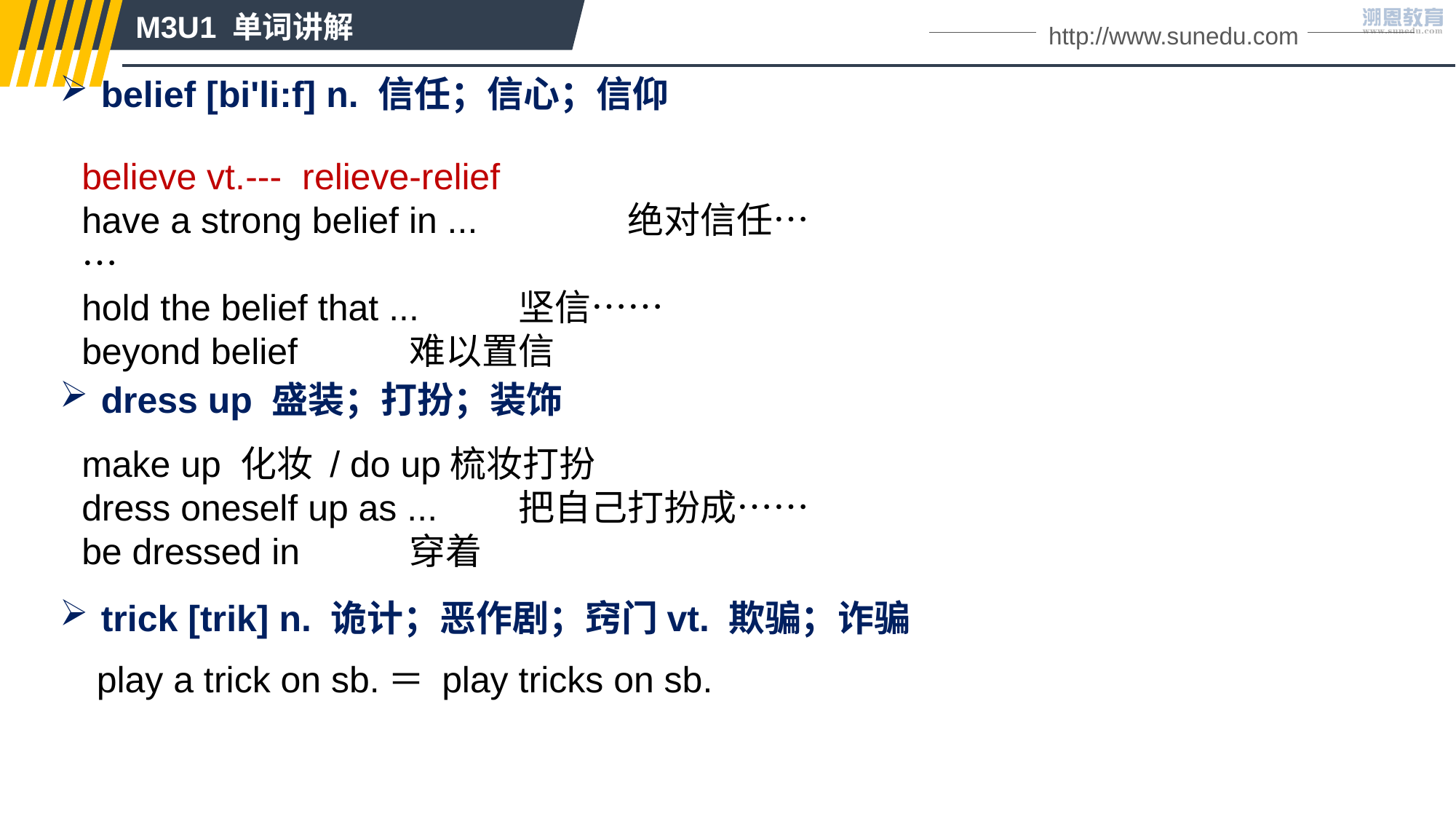

M3U1 单词讲解
http://www.sunedu.com
belief [bi'li:f] n. 信任；信心；信仰

dress up 盛装；打扮；装饰

trick [trik] n. 诡计；恶作剧；窍门vt. 欺骗；诈骗

believe vt.---  relieve-relief
have a strong belief in ...　	绝对信任……
hold the belief that ...  	坚信……
beyond belief  	难以置信
make up 化妆 / do up梳妆打扮
dress oneself up as ...  	把自己打扮成……
be dressed in  	穿着
play a trick on sb.＝ play tricks on sb.